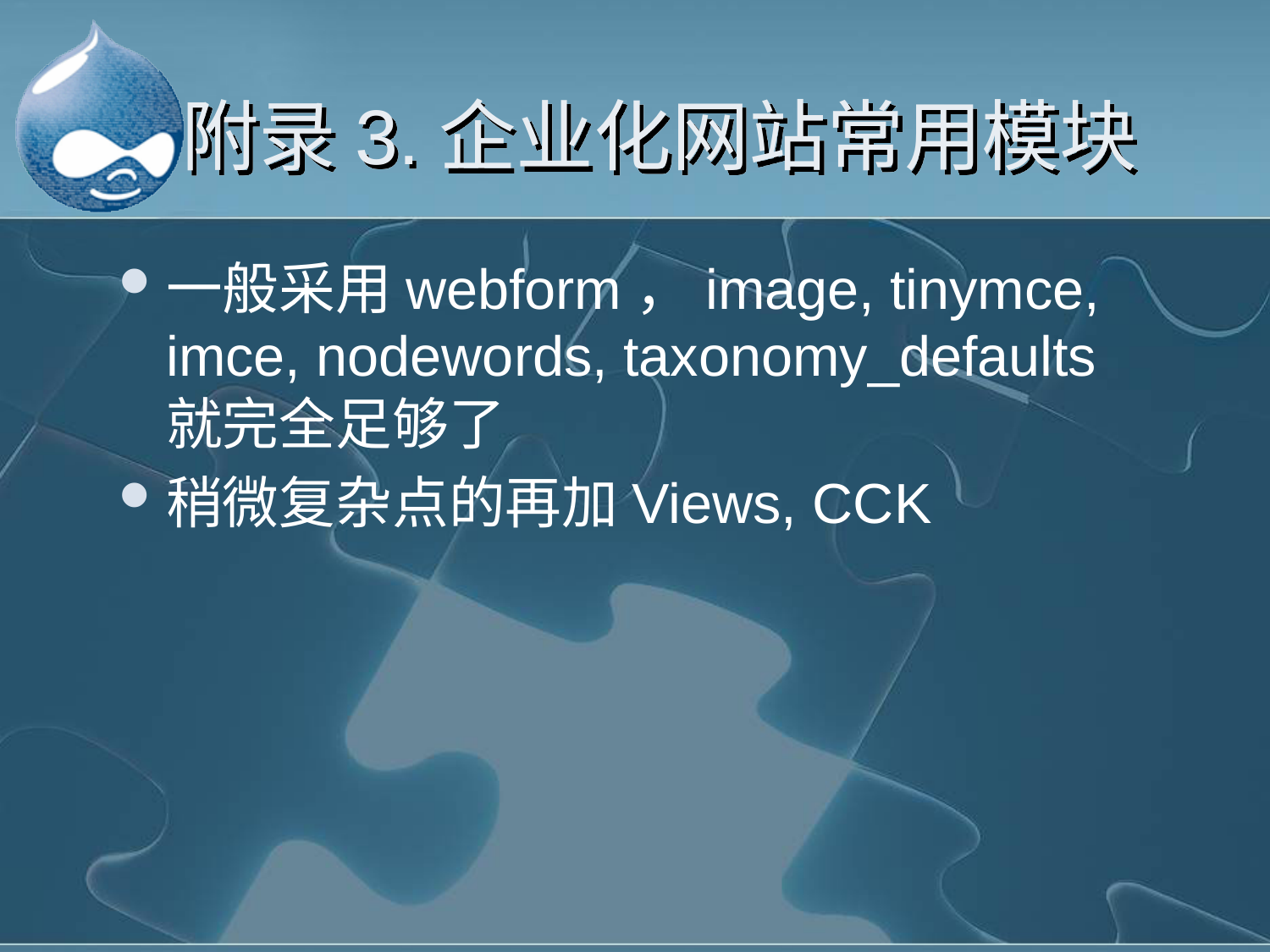

# 附录3.企业化网站常用模块
一般采用webform，image, tinymce, imce, nodewords, taxonomy_defaults就完全足够了
稍微复杂点的再加Views, CCK